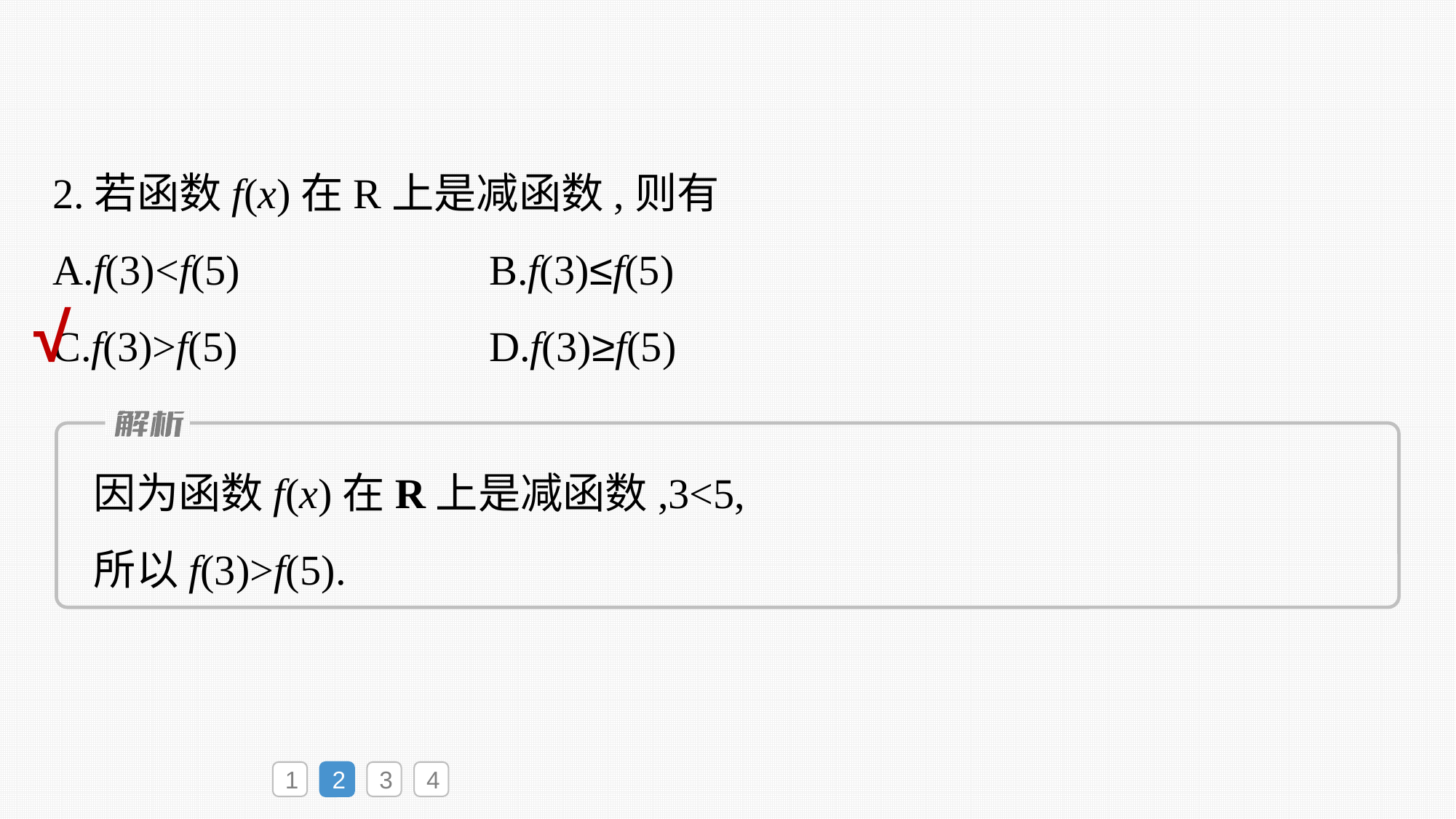

2.若函数f(x)在R上是减函数,则有
A.f(3)<f(5)			B.f(3)≤f(5)
C.f(3)>f(5)			D.f(3)≥f(5)
√

因为函数f(x)在R上是减函数,3<5,
所以f(3)>f(5).
1
2
3
4